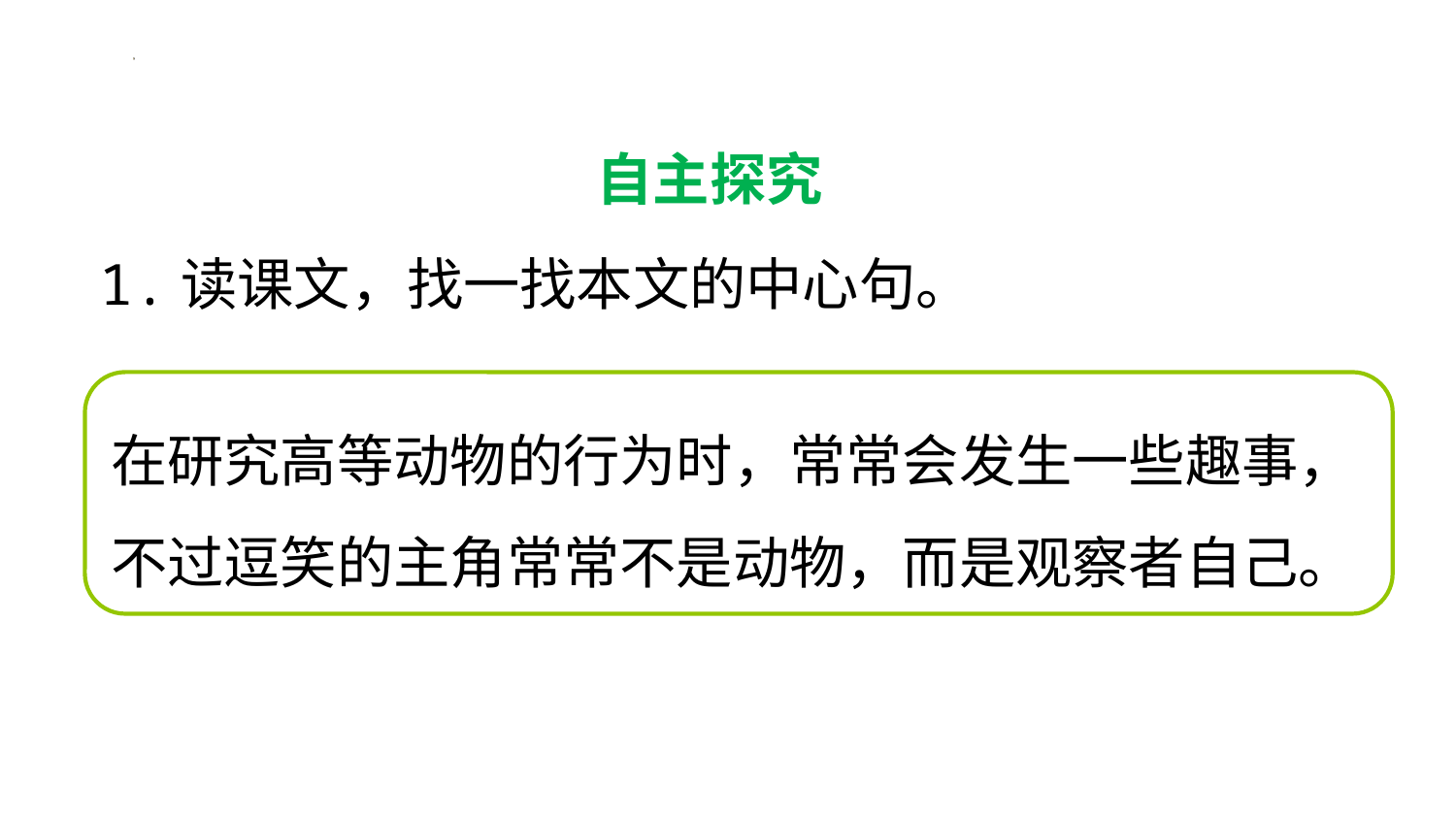

自主探究
1.读课文，找一找本文的中心句。
在研究高等动物的行为时，常常会发生一些趣事，不过逗笑的主角常常不是动物，而是观察者自己。